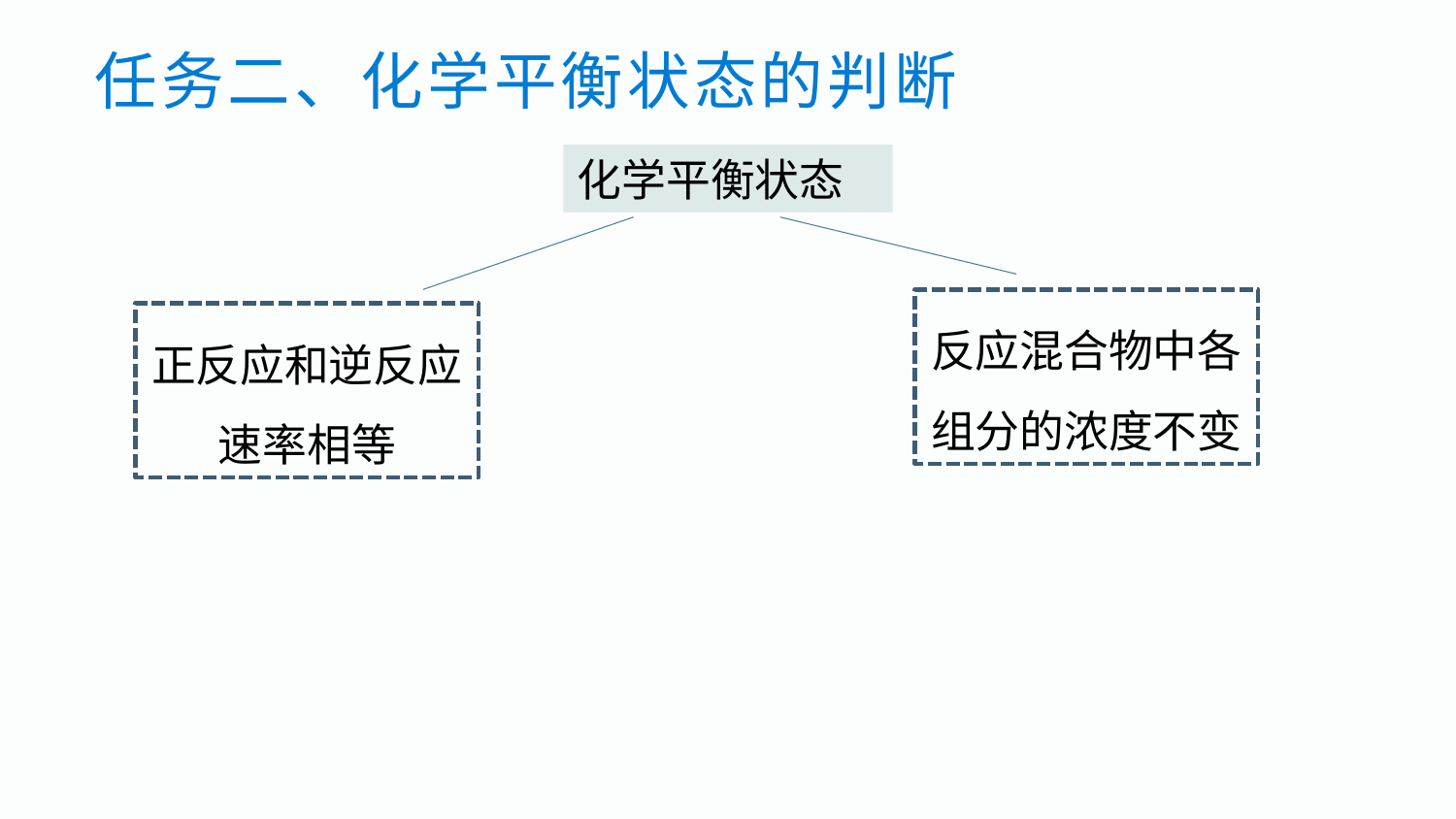

任务二、化学平衡状态的判断
化学平衡状态
反应混合物中各组分的浓度不变
正反应和逆反应速率相等